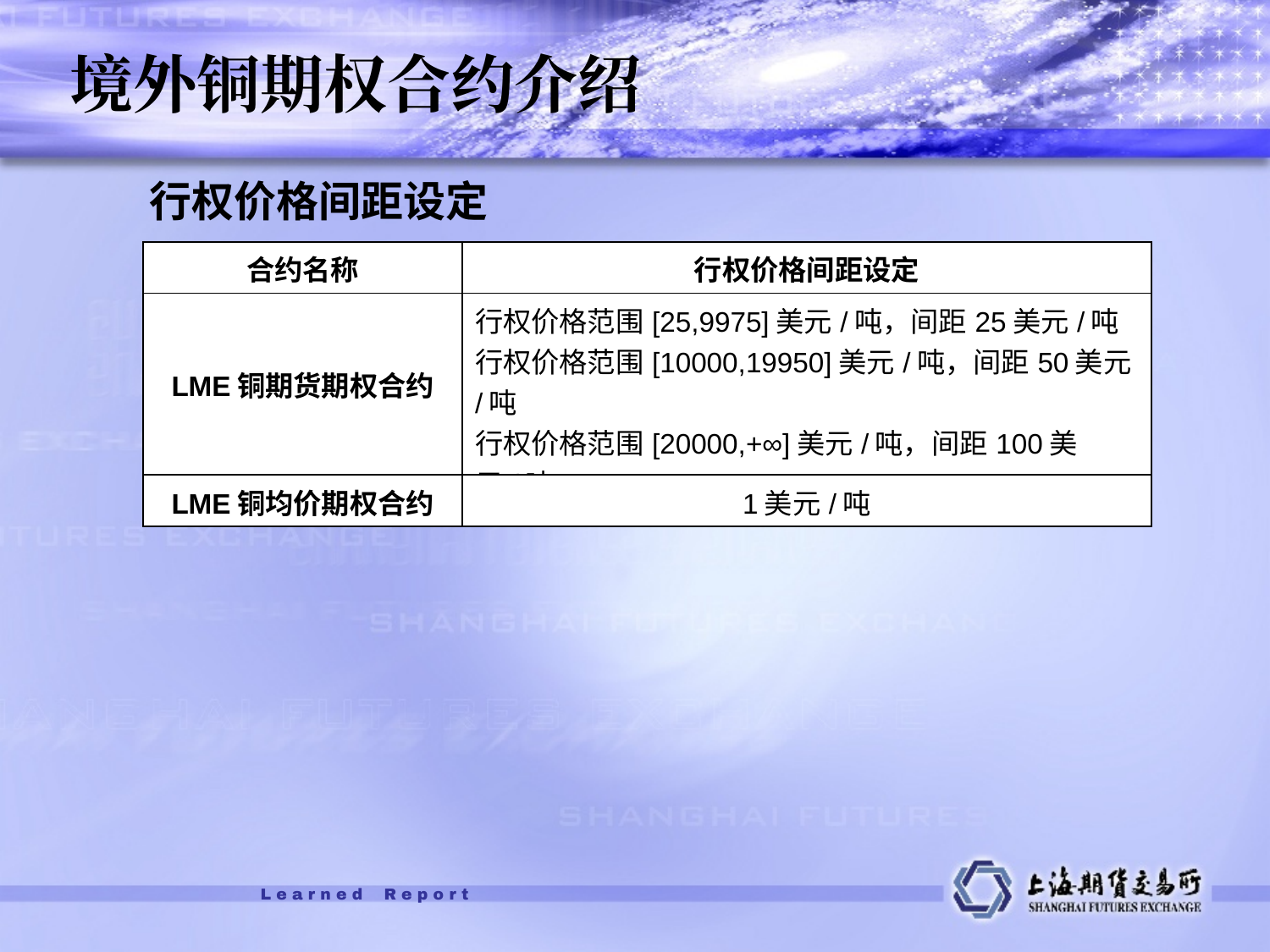

# 境外铜期权合约介绍
行权价格间距设定
| 合约名称 | 行权价格间距设定 |
| --- | --- |
| LME铜期货期权合约 | 行权价格范围[25,9975]美元/吨，间距25美元/吨 行权价格范围[10000,19950]美元/吨，间距50美元/吨 行权价格范围[20000,+∞]美元/吨，间距100美元/吨 |
| LME铜均价期权合约 | 1美元/吨 |